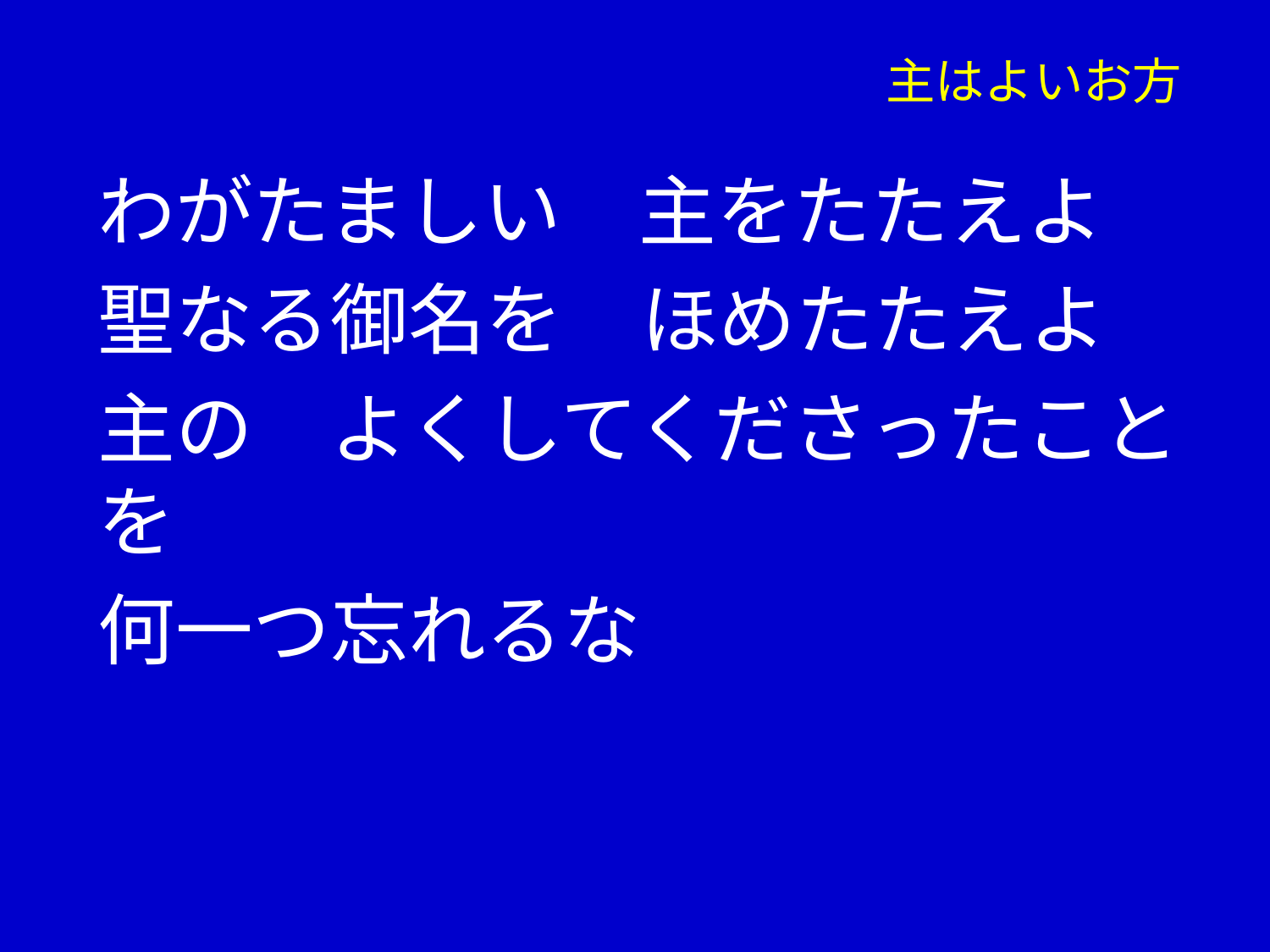

# 主はよいお方
わがたましい　主をたたえよ
聖なる御名を　ほめたたえよ
主の　よくしてくださったことを
何一つ忘れるな